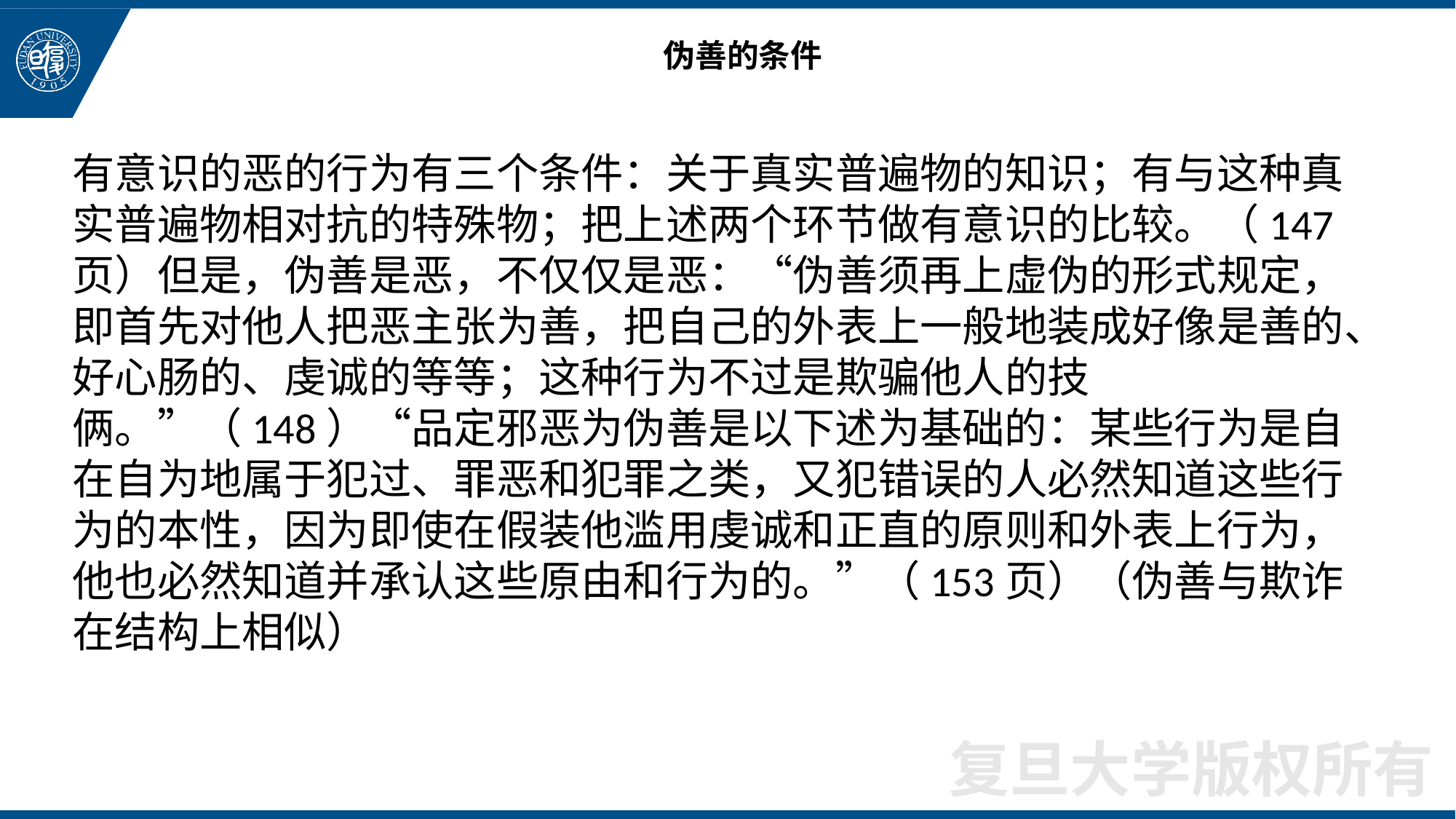

# 伪善的条件
有意识的恶的行为有三个条件：关于真实普遍物的知识；有与这种真实普遍物相对抗的特殊物；把上述两个环节做有意识的比较。（147页）但是，伪善是恶，不仅仅是恶：“伪善须再上虚伪的形式规定，即首先对他人把恶主张为善，把自己的外表上一般地装成好像是善的、好心肠的、虔诚的等等；这种行为不过是欺骗他人的技俩。”（148）“品定邪恶为伪善是以下述为基础的：某些行为是自在自为地属于犯过、罪恶和犯罪之类，又犯错误的人必然知道这些行为的本性，因为即使在假装他滥用虔诚和正直的原则和外表上行为，他也必然知道并承认这些原由和行为的。”（153页）（伪善与欺诈在结构上相似）